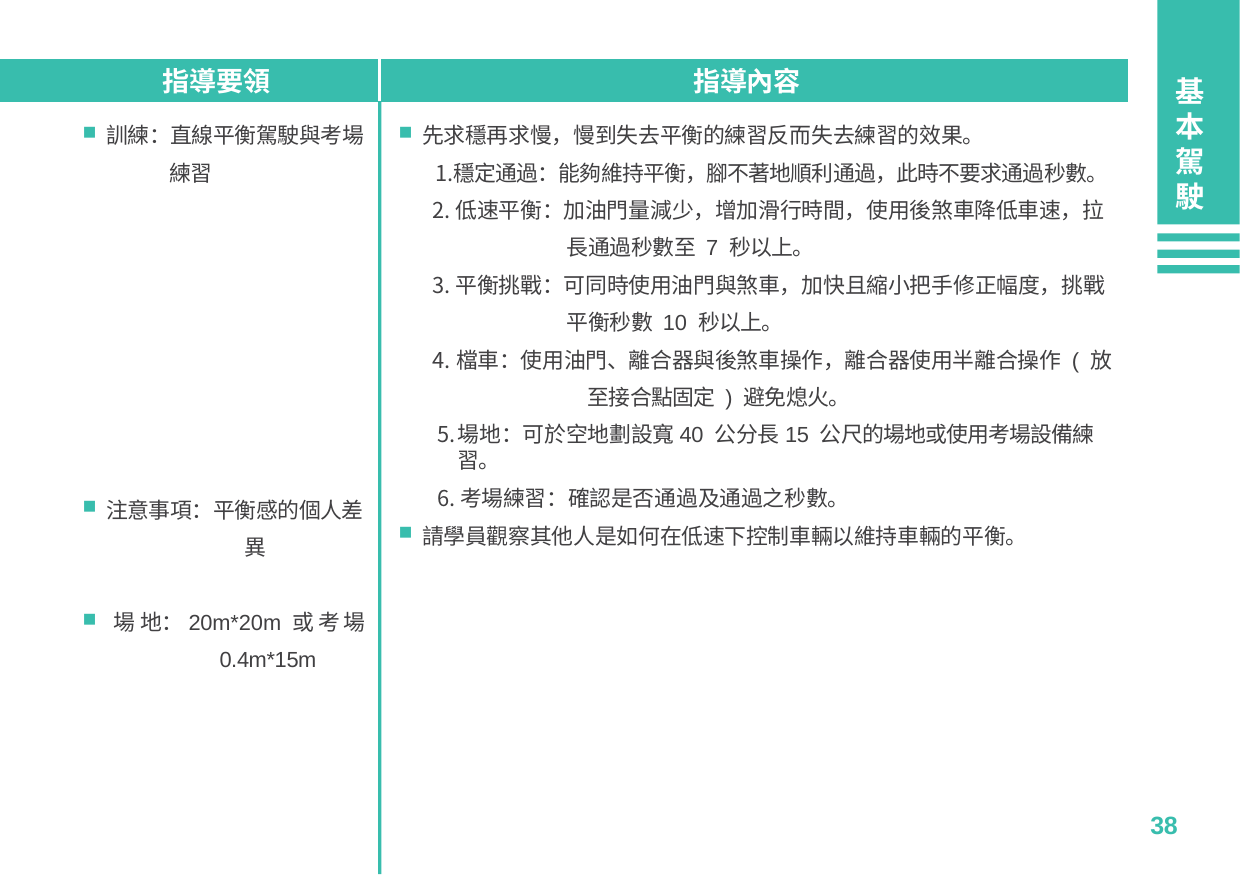

指導要領
指導內容
基本駕駛
訓練：直線平衡駕駛與考場
練習
先求穩再求慢，慢到失去平衡的練習反而失去練習的效果。
穩定通過：能夠維持平衡，腳不著地順利通過，此時不要求通過秒數。
低速平衡：加油門量減少，增加滑行時間，使用後煞車降低車速，拉
長通過秒數至 7 秒以上。
平衡挑戰：可同時使用油門與煞車，加快且縮小把手修正幅度，挑戰
平衡秒數 10 秒以上。
檔車：使用油門、離合器與後煞車操作，離合器使用半離合操作 ( 放	至接合點固定 ) 避免熄火。
場地：可於空地劃設寬40 公分長15 公尺的場地或使用考場設備練習。
考場練習：確認是否通過及通過之秒數。
請學員觀察其他人是如何在低速下控制車輛以維持車輛的平衡。

注意事項：平衡感的個人差	異
場 地：20m*20m 或 考 場 	0.4m*15m
38